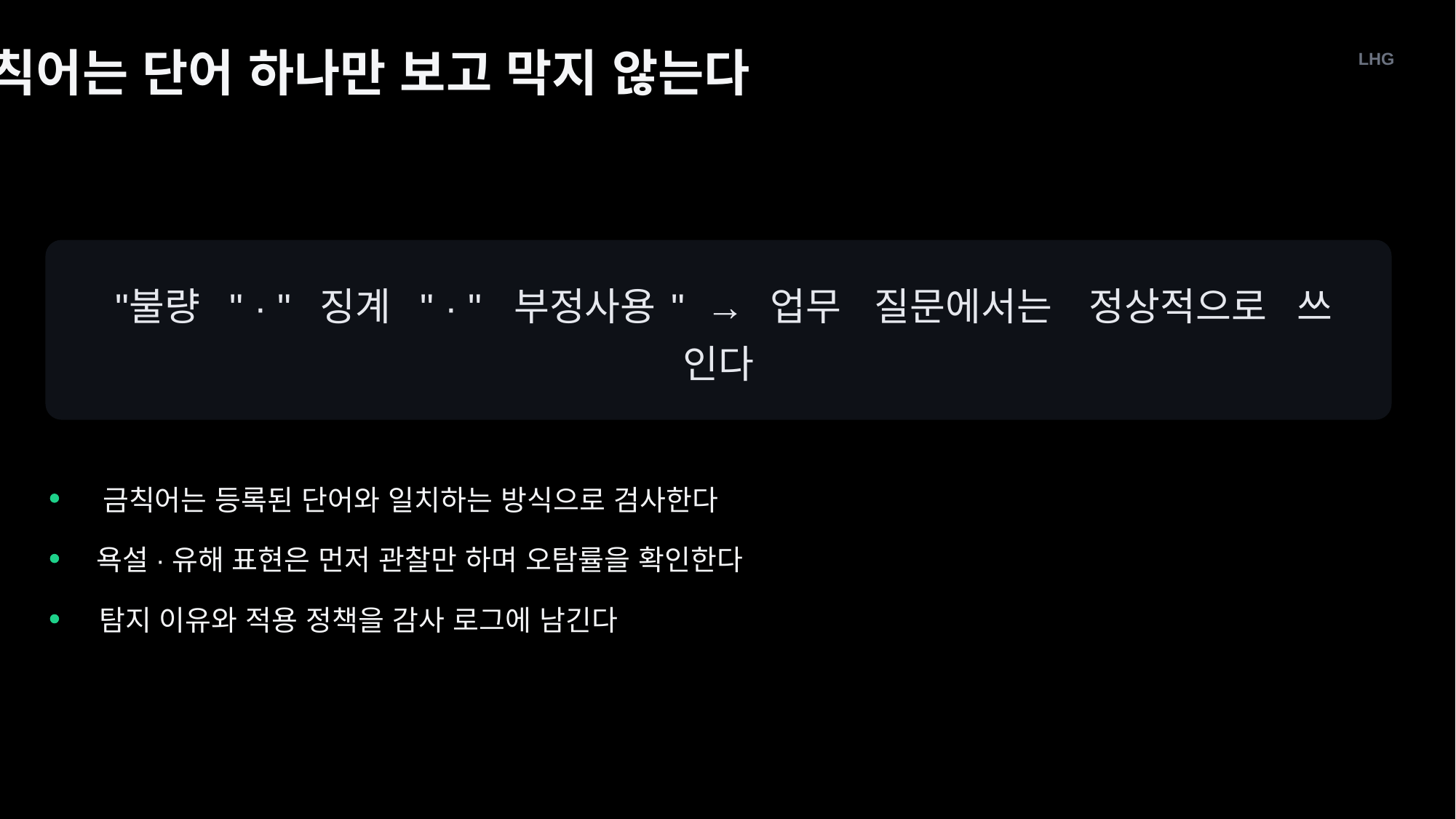

금칙어는 단어 하나만 보고 막지 않는다
LHG

불량
징계
부정사용
→
업무
질문에서는
정상적으로
쓰
"
" · "
" · "
"

인다
금칙어는 등록된 단어와 일치하는 방식으로 검사한다

욕설·유해 표현은 먼저 관찰만 하며 오탐률을 확인한다

탐지 이유와 적용 정책을 감사 로그에 남긴다